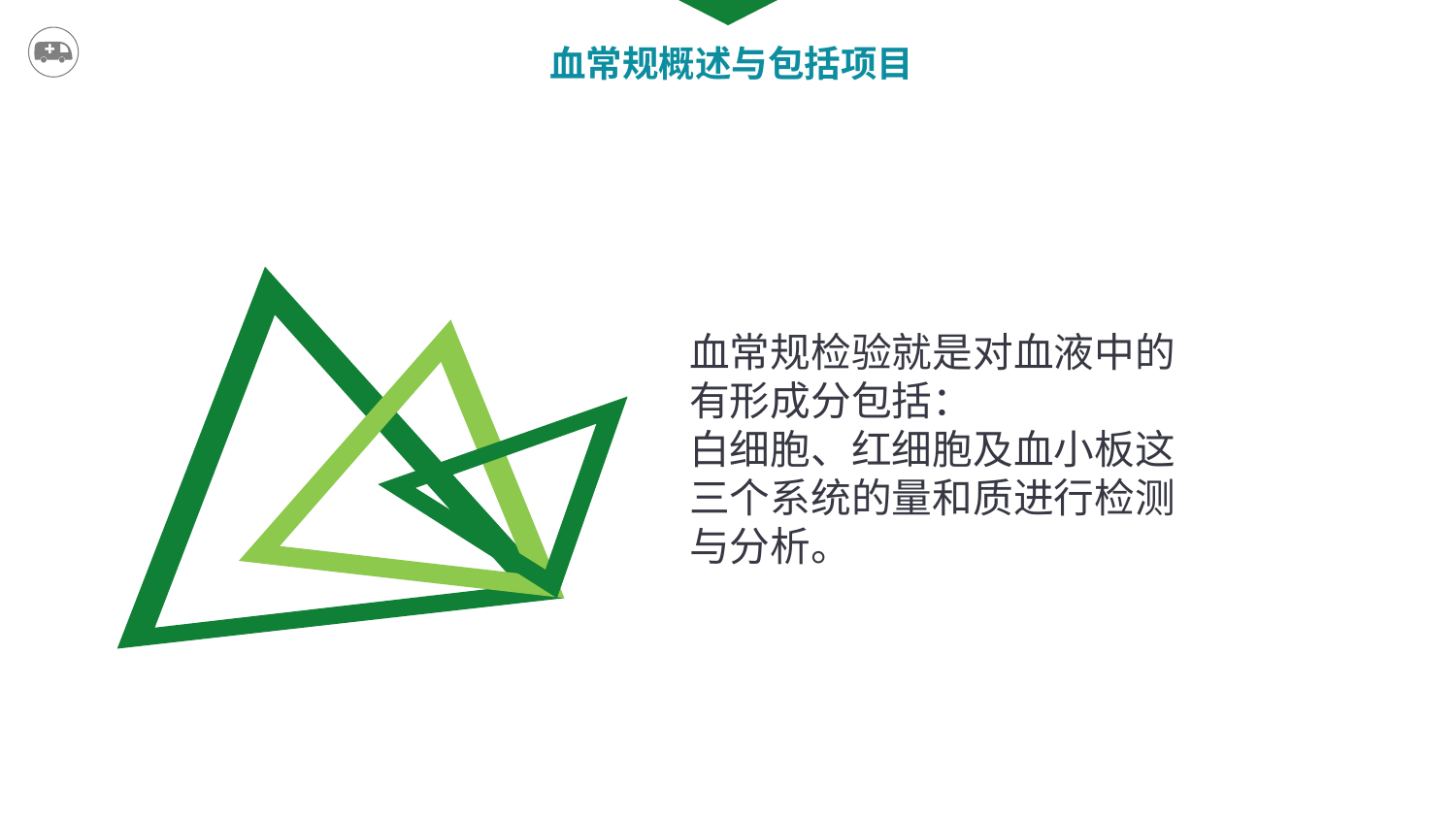

血常规概述与包括项目

血常规检验就是对血液中的
有形成分包括：
白细胞、红细胞及血小板这
三个系统的量和质进行检测
与分析。